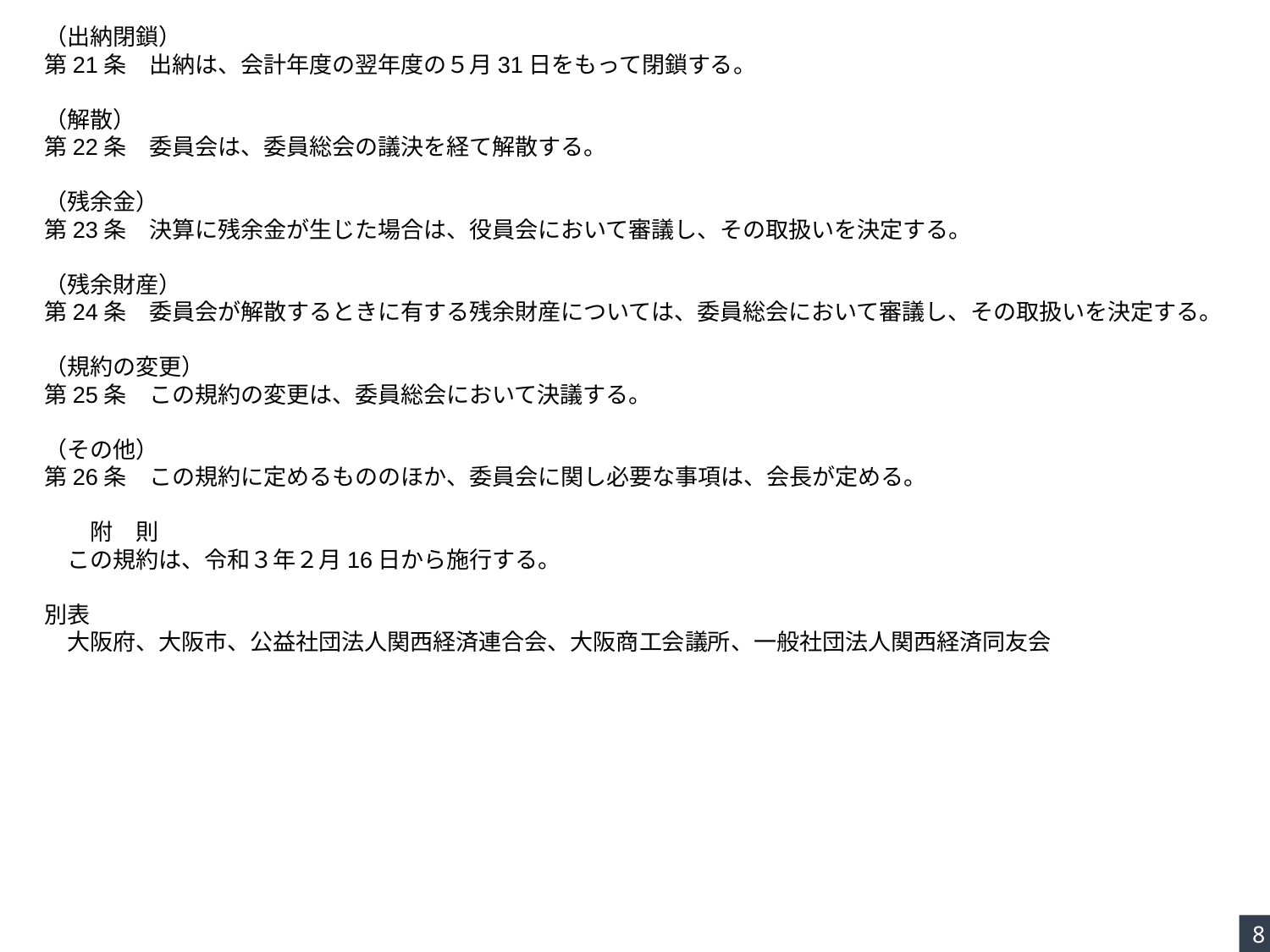

（出納閉鎖）
第21条　出納は、会計年度の翌年度の５月31日をもって閉鎖する。

（解散）
第22条　委員会は、委員総会の議決を経て解散する。

（残余金）
第23条　決算に残余金が生じた場合は、役員会において審議し、その取扱いを決定する。

（残余財産）
第24条　委員会が解散するときに有する残余財産については、委員総会において審議し、その取扱いを決定する。

（規約の変更）
第25条　この規約の変更は、委員総会において決議する。

（その他）
第26条　この規約に定めるもののほか、委員会に関し必要な事項は、会長が定める。

　　附　則
　この規約は、令和３年２月16日から施行する。

別表
　大阪府、大阪市、公益社団法人関西経済連合会、大阪商工会議所、一般社団法人関西経済同友会

8